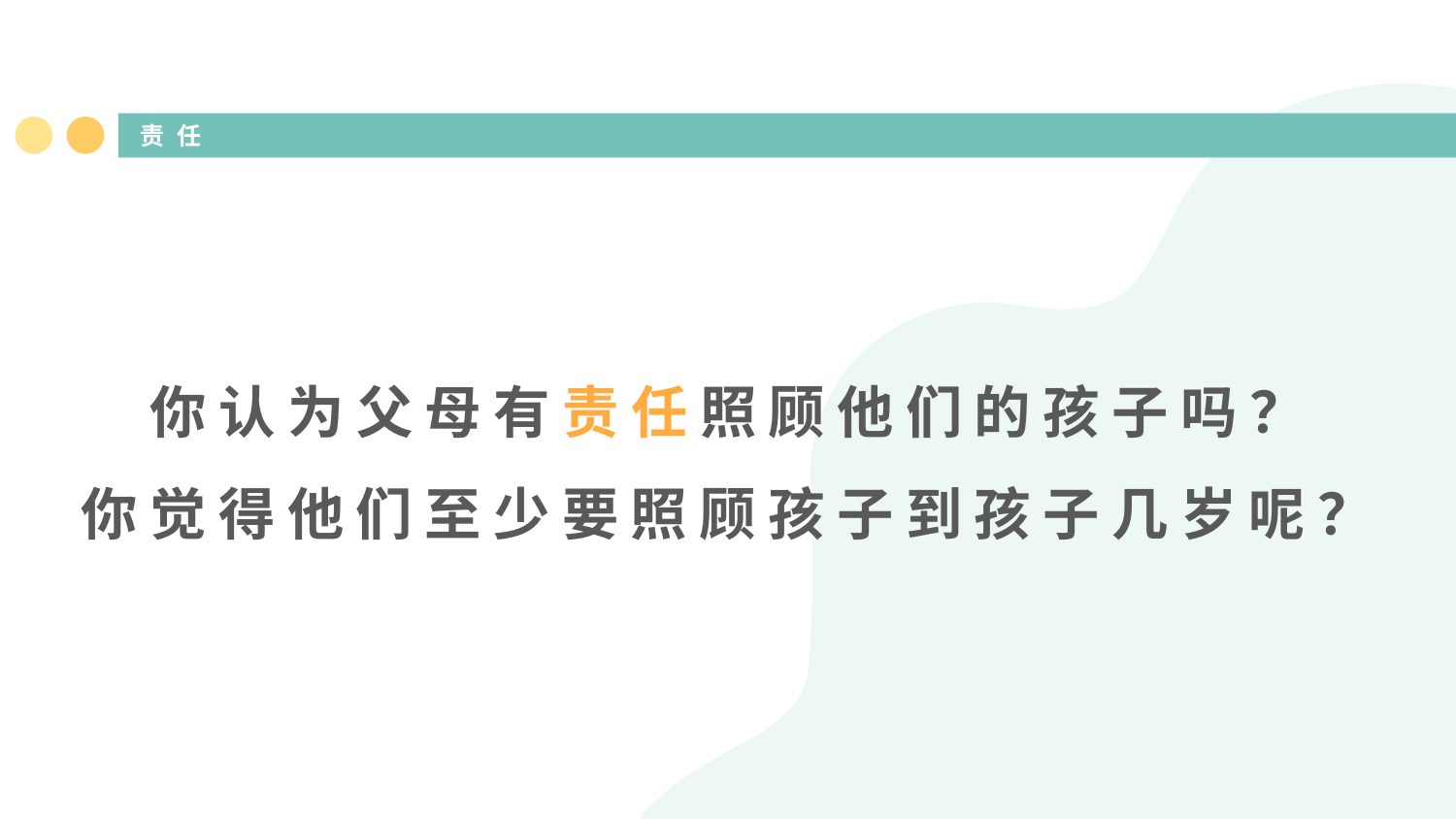

# 责任
你认为父母有责任照顾他们的孩子吗？
你觉得他们至少要照顾孩子到孩子几岁呢？